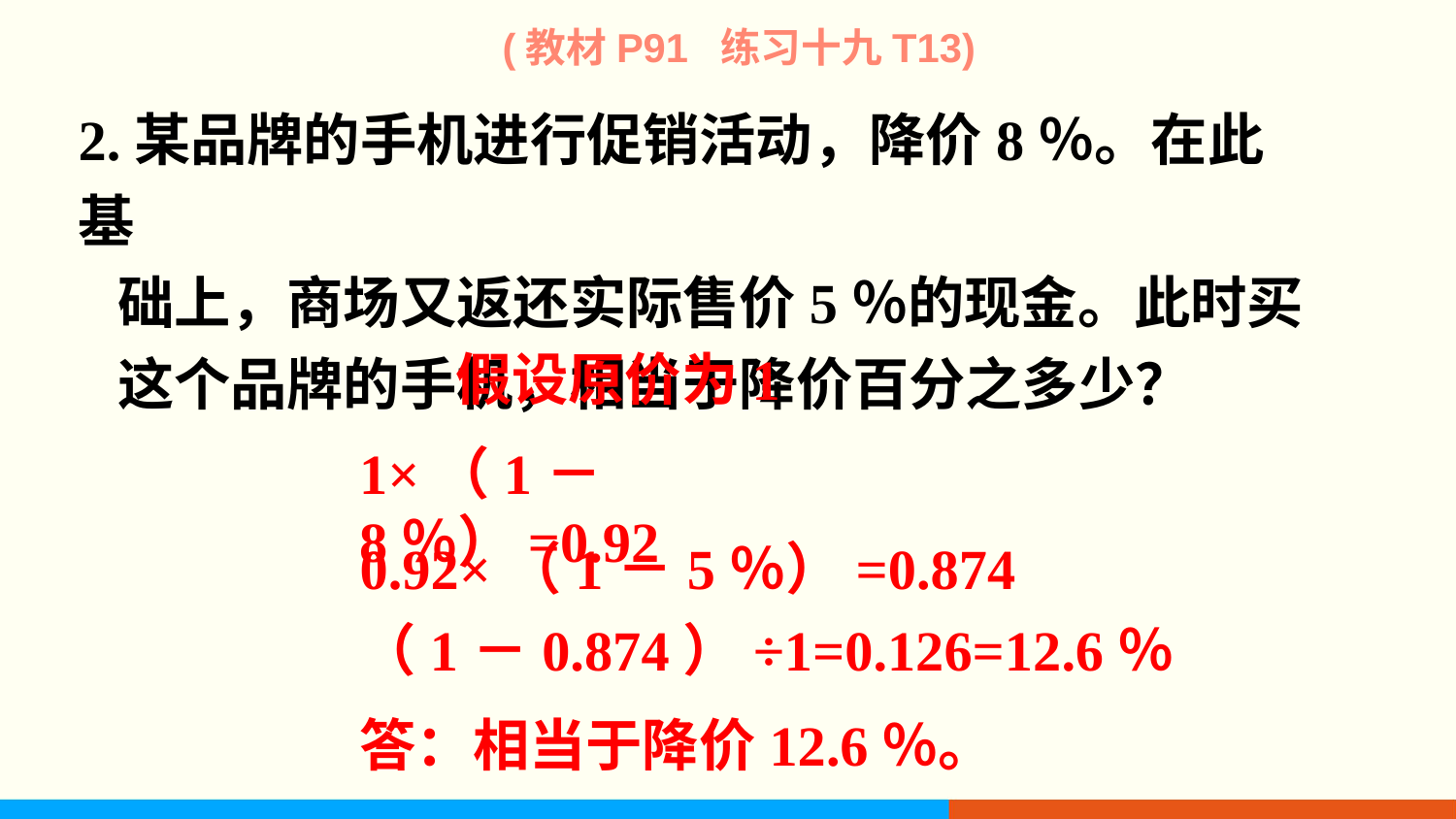

(教材P91  练习十九T13)
2.某品牌的手机进行促销活动，降价8％。在此基
  础上，商场又返还实际售价5％的现金。此时买
  这个品牌的手机，相当于降价百分之多少？
假设原价为1
1×（1－8％）=0.92
0.92×（1－5％）=0.874
（1－0.874）÷1=0.126=12.6％
答：相当于降价12.6％。